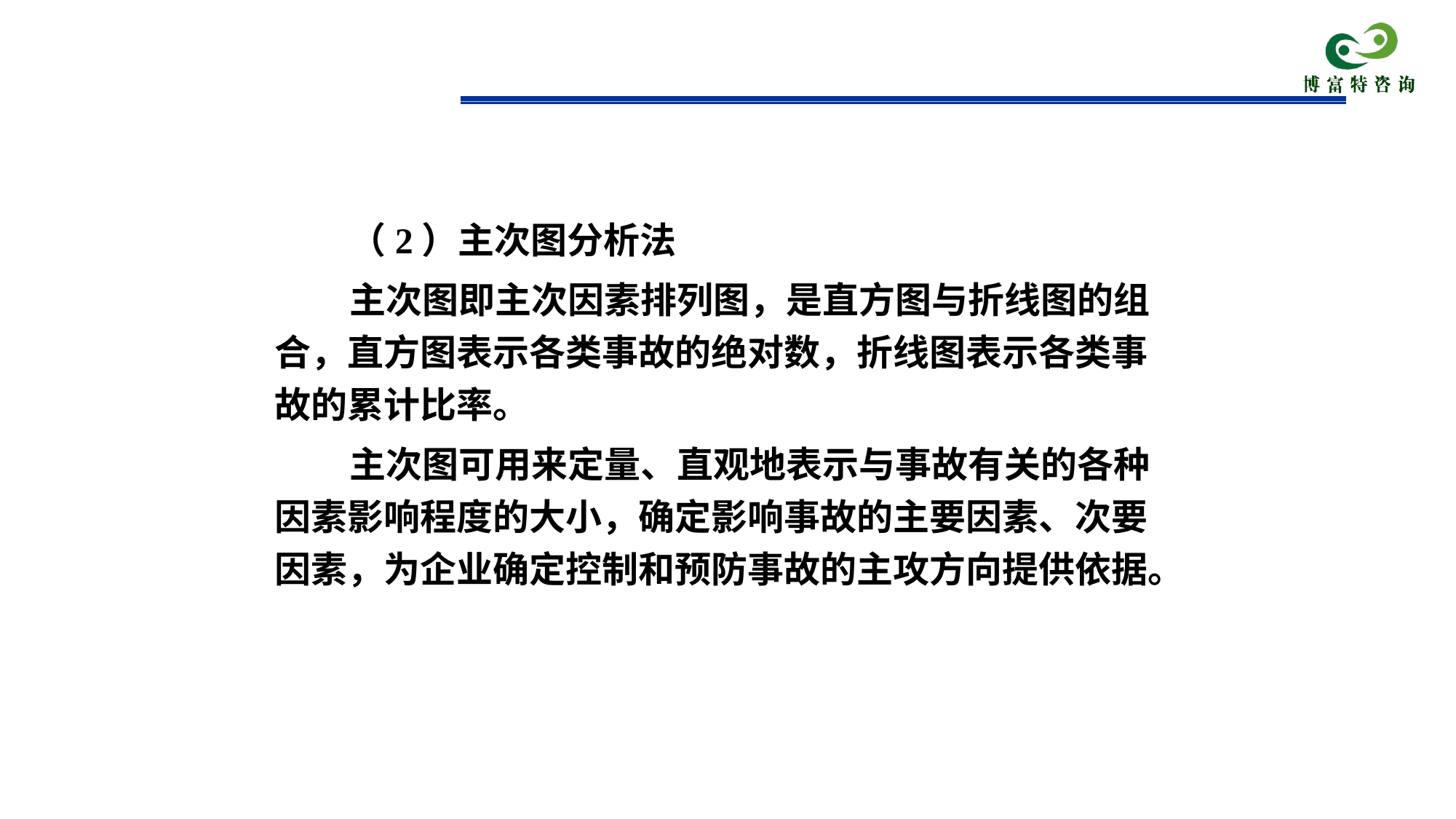

（2）主次图分析法
主次图即主次因素排列图，是直方图与折线图的组合，直方图表示各类事故的绝对数，折线图表示各类事故的累计比率。
主次图可用来定量、直观地表示与事故有关的各种因素影响程度的大小，确定影响事故的主要因素、次要因素，为企业确定控制和预防事故的主攻方向提供依据。